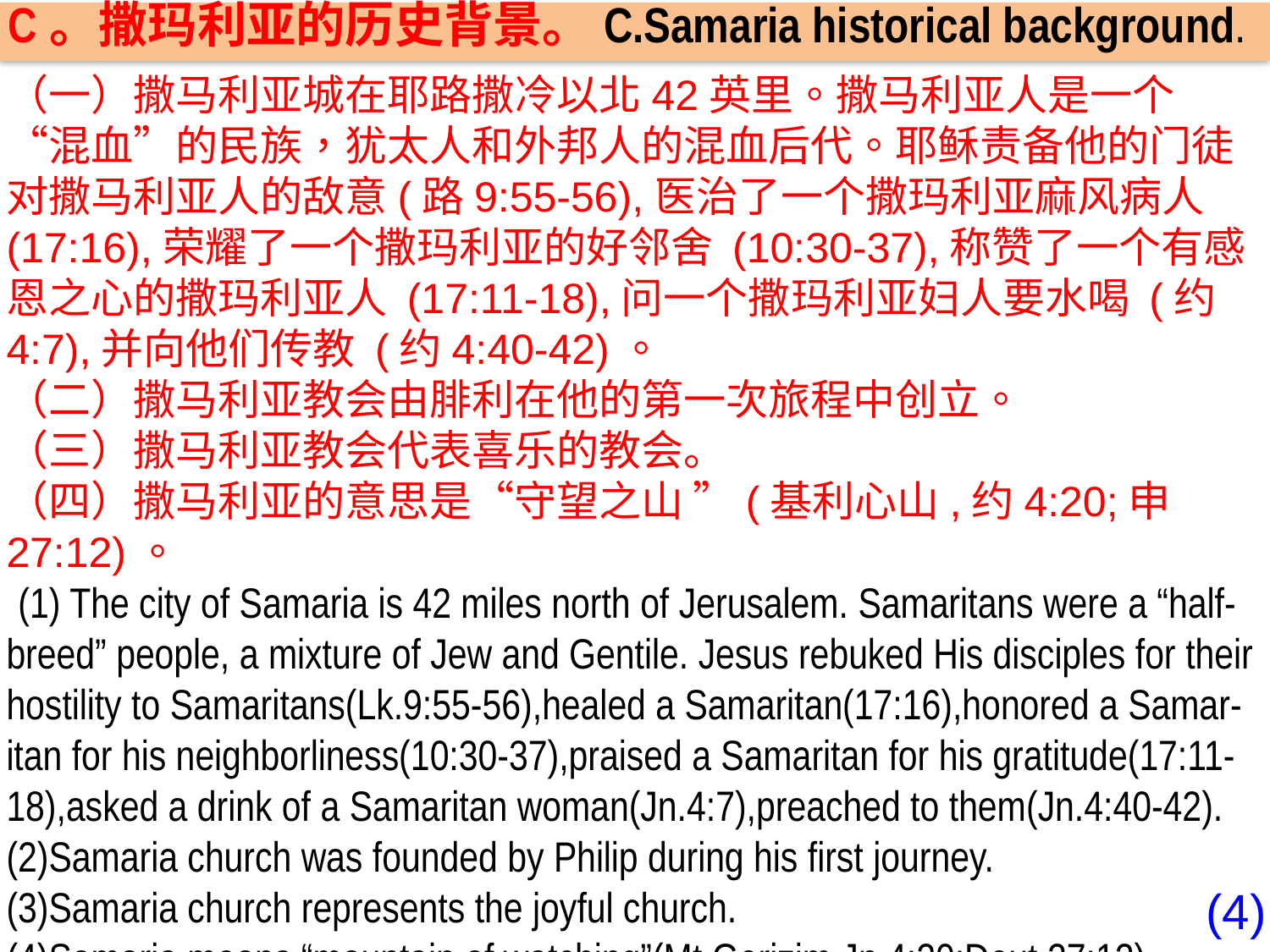

C。撒玛利亚的历史背景。C.Samaria historical background.

（一）撒马利亚城在耶路撒冷以北42英里。撒马利亚人是一个“混血”的民族，犹太人和外邦人的混血后代。耶稣责备他的门徒对撒马利亚人的敌意(路9:55-56),医治了一个撒玛利亚麻风病人(17:16),荣耀了一个撒玛利亚的好邻舍 (10:30-37),称赞了一个有感恩之心的撒玛利亚人 (17:11-18),问一个撒玛利亚妇人要水喝 (约4:7),并向他们传教 (约4:40-42)。
（二）撒马利亚教会由腓利在他的第一次旅程中创立。
（三）撒马利亚教会代表喜乐的教会。
（四）撒马利亚的意思是“守望之山 ”(基利心山,约4:20;申27:12)。
 (1) The city of Samaria is 42 miles north of Jerusalem. Samaritans were a “half-breed” people, a mixture of Jew and Gentile. Jesus rebuked His disciples for their hostility to Samaritans(Lk.9:55-56),healed a Samaritan(17:16),honored a Samar-itan for his neighborliness(10:30-37),praised a Samaritan for his gratitude(17:11- 18),asked a drink of a Samaritan woman(Jn.4:7),preached to them(Jn.4:40-42).
(2)Samaria church was founded by Philip during his first journey.
(3)Samaria church represents the joyful church.
(4)Samaria means “mountain of watching”(Mt.Gerizim,Jn.4:20;Deut.27:12)
(4)